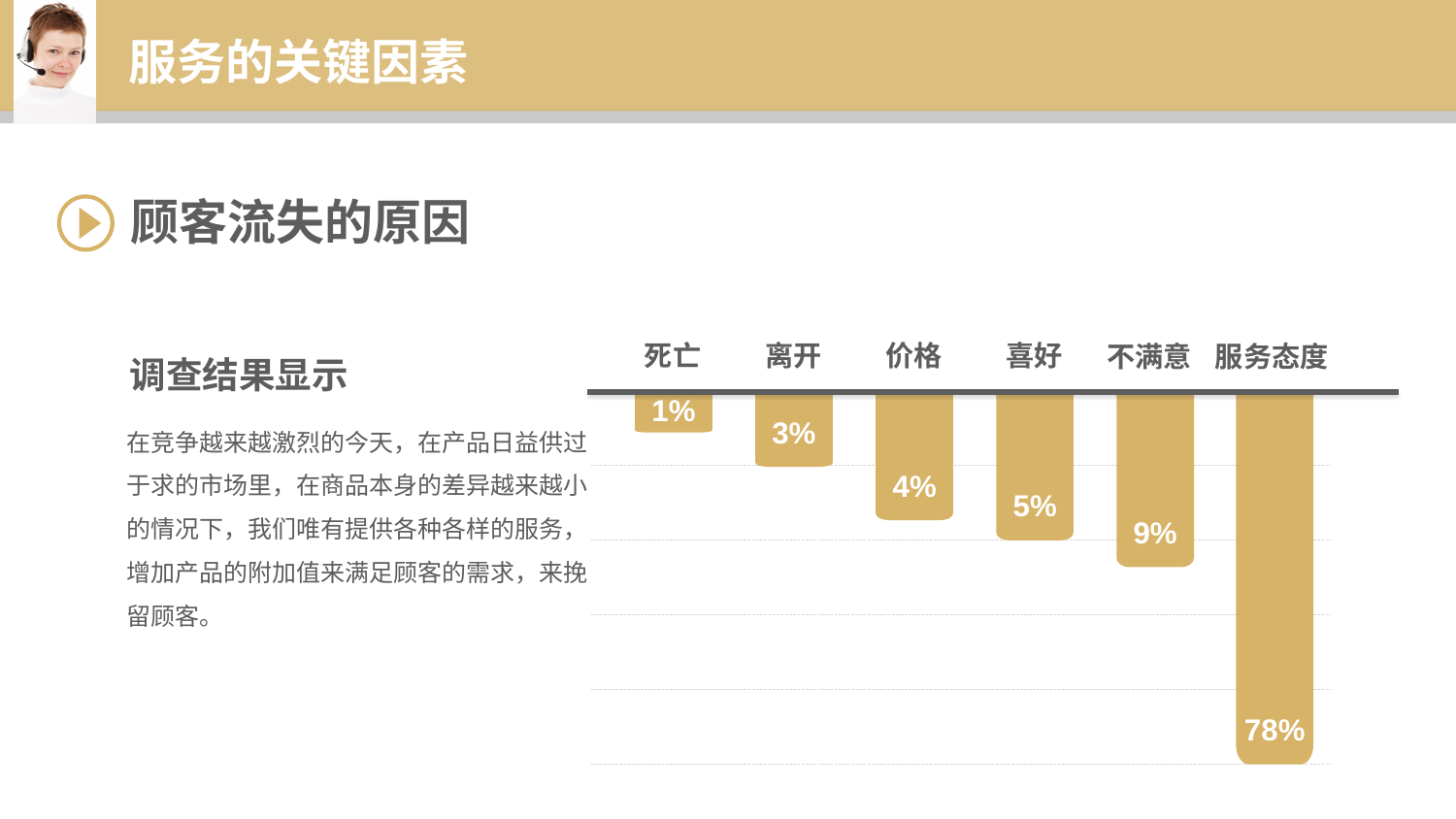

服务的关键因素
顾客流失的原因

死亡
离开
价格
喜好
不满意
服务态度
调查结果显示
78%
3%
4%
5%
9%
1%
在竞争越来越激烈的今天，在产品日益供过于求的市场里，在商品本身的差异越来越小的情况下，我们唯有提供各种各样的服务，增加产品的附加值来满足顾客的需求，来挽留顾客。